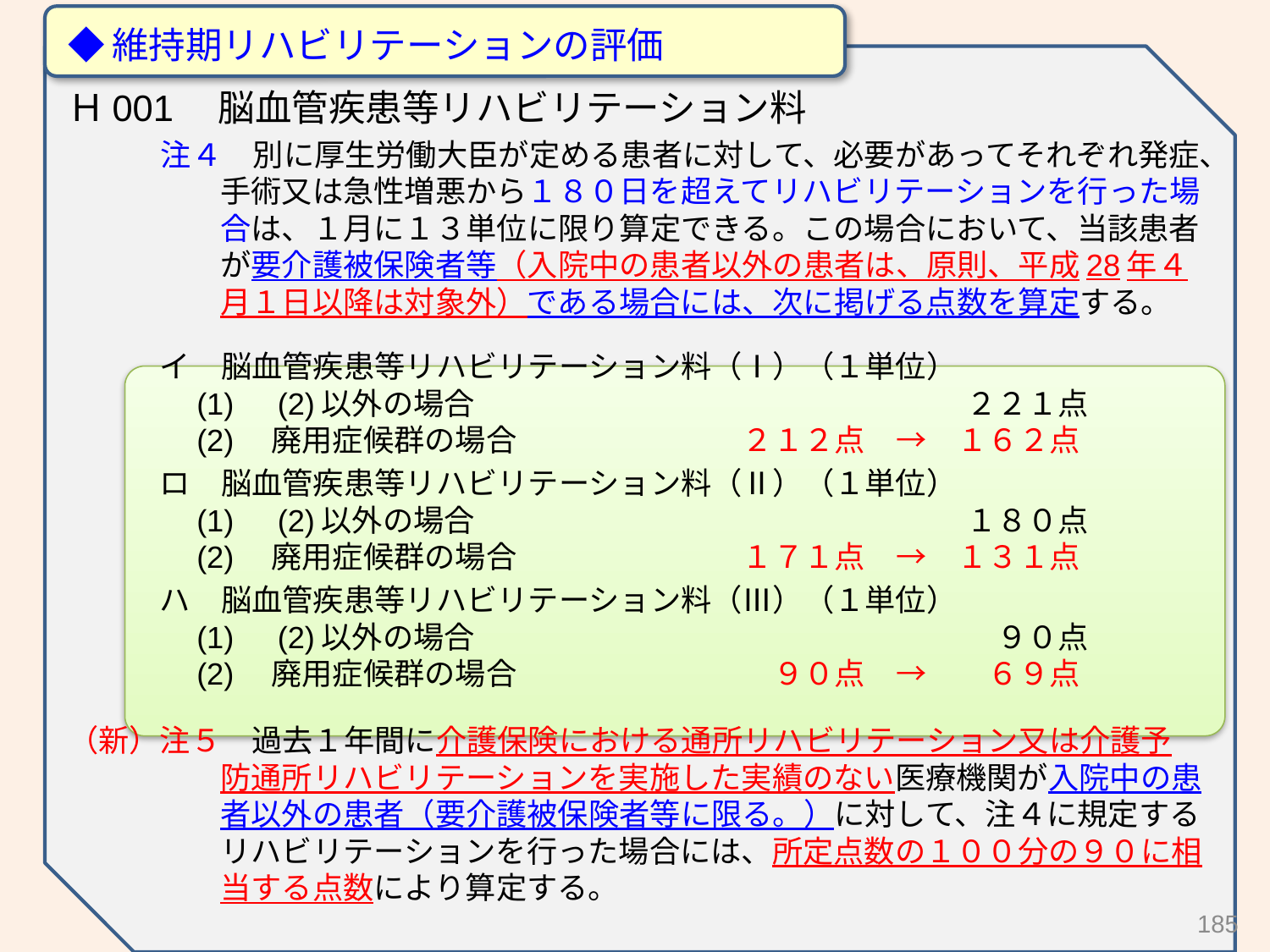

◆維持期リハビリテーションの評価
Ｈ001　脳血管疾患等リハビリテーション料
注４　別に厚生労働大臣が定める患者に対して、必要があってそれぞれ発症、手術又は急性増悪から１８０日を超えてリハビリテーションを行った場合は、１月に１３単位に限り算定できる。この場合において、当該患者が要介護被保険者等（入院中の患者以外の患者は、原則、平成28年４月１日以降は対象外）である場合には、次に掲げる点数を算定する。
　　　イ　脳血管疾患等リハビリテーション料（Ⅰ）（１単位）
　　　　(1)　(2)以外の場合　　　　　　　　　　　　　　　　２２１点
　　　　(2)　廃用症候群の場合　　　　　　　  ２１２点　→　１６２点
　　　ロ　脳血管疾患等リハビリテーション料（Ⅱ）（１単位）
　　　　(1)　(2)以外の場合　　　　　　　　　　　　　　　　１８０点
　　　　(2)　廃用症候群の場合　　　　　　　  １７１点　→　１３１点
　　　ハ　脳血管疾患等リハビリテーション料（Ⅲ）（１単位）
　　　　(1)　(2)以外の場合　　　　　　　　　　　　　　　　　９０点
　　　　(2)　廃用症候群の場合　　　　　　　　  ９０点　→　　６９点

（新）注５　過去１年間に介護保険における通所リハビリテーション又は介護予防通所リハビリテーションを実施した実績のない医療機関が入院中の患者以外の患者（要介護被保険者等に限る。）に対して、注４に規定するリハビリテーションを行った場合には、所定点数の１００分の９０に相当する点数により算定する。

185